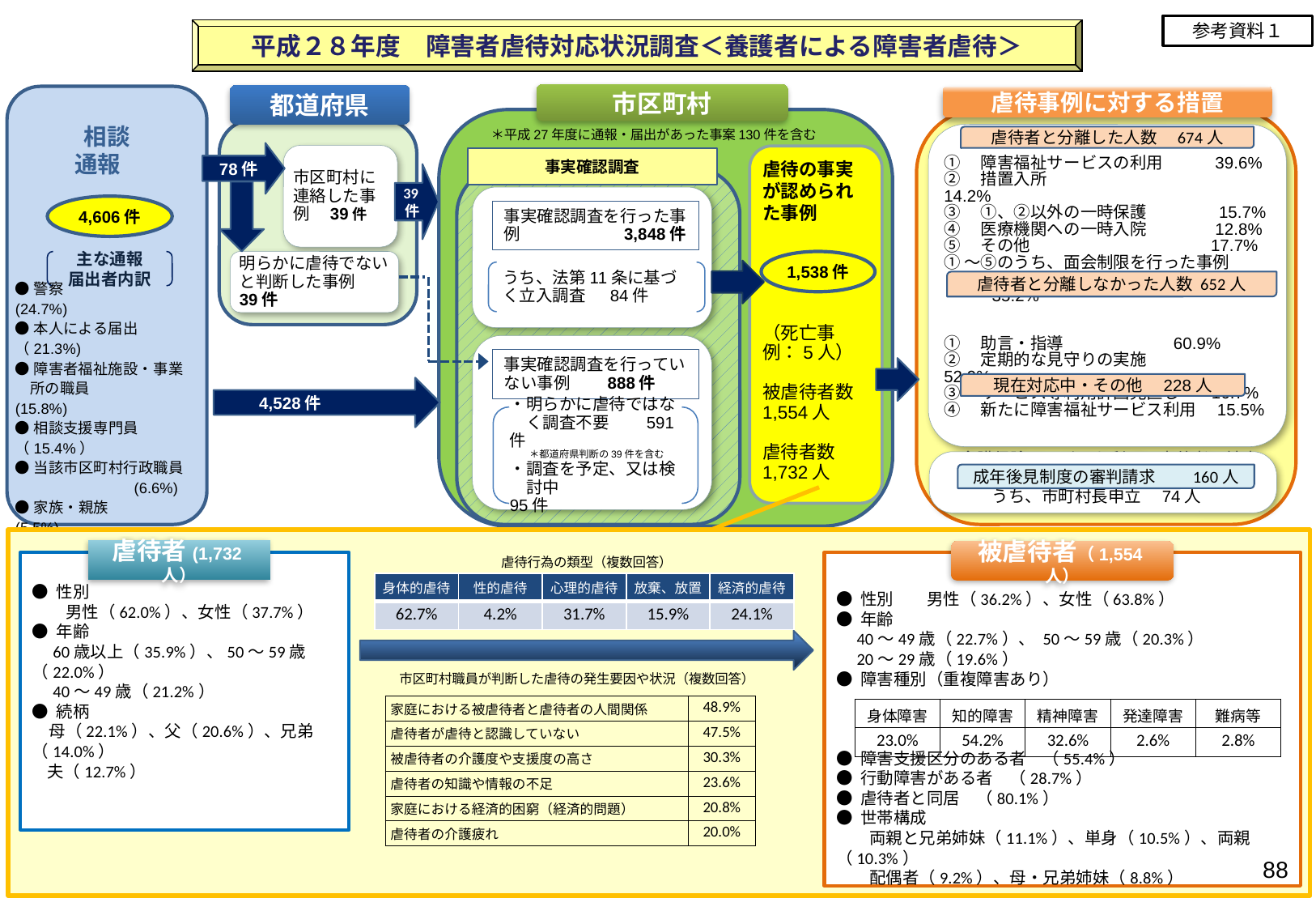

参考資料１
平成２８年度　障害者虐待対応状況調査＜養護者による障害者虐待＞
市区町村
都道府県
虐待事例に対する措置

相談
通報

＊平成27年度に通報・届出があった事案130件を含む

①　障害福祉サービスの利用 　 　  39.6%
②　措置入所　　　　　　　　　　　　    14.2%
③　①、②以外の一時保護　　    　 15.7%
④　医療機関への一時入院　　    　12.8%
⑤　その他                 　　　　　    　17.7%
①～⑤のうち、面会制限を行った事例
　　　　　　　　　　　　　　　　　　　　  　 35.2%

①　助言・指導                             60.9%
②　定期的な見守りの実施　　　　　 52.9%
③　サービス等利用計画見直し   　16.7%
④　新たに障害福祉サービス利用　15.5%

　介護保険サービスを利用、虐待者・被虐待者の転居、入院中等
虐待者と分離した人数　674人
78件
市区町村に連絡した事例　39件

虐待の事実が認められた事例

（死亡事例：5人）

被虐待者数
1,554人

虐待者数
1,732人

事実確認調査
39件

4,606件
事実確認調査を行った事例　　　　　　3,848件
明らかに虐待でないと判断した事例　39件
主な通報
届出者内訳
1,538件

うち、法第11条に基づく立入調査　 84件
虐待者と分離しなかった人数 652人
●警察　  　　　　　  (24.7%)
●本人による届出 （21.3%)
●障害者福祉施設・事業
　所の職員　　　　　(15.8%)
●相談支援専門員（15.4%）
●当該市区町村行政職員
                            (6.6%)
●家族・親族 　　　　(5.5%)

事実確認調査を行っていない事例　　888件

現在対応中・その他　228人
　　4,528件
・明らかに虐待ではな
　く調査不要　　591件
　　＊都道府県判断の39件を含む
・調査を予定、又は検
　討中　　　　　　 95件

　　　うち、市町村長申立　74人
成年後見制度の審判請求　　160人

虐待者(1,732人）
被虐待者（1,554人）
虐待行為の類型（複数回答）
● 性別
　　男性（62.0%）、女性（37.7%）
● 年齢
　60歳以上（35.9%）、50～59歳（22.0%）
　40～49歳（21.2%）
● 続柄
　母（22.1%）、父（20.6%）、兄弟（14.0%）
   夫（12.7%）

● 性別　　男性（36.2%）、女性（63.8%）
● 年齢
　40～49歳（22.7%）、 50～59歳（20.3%）
　20～29歳（19.6%）
● 障害種別（重複障害あり）

● 障害支援区分のある者　（55.4%）
● 行動障害がある者　（28.7%）
● 虐待者と同居　（80.1%）
● 世帯構成
　　両親と兄弟姉妹（11.1%）、単身（10.5%）、両親（10.3%）
　　配偶者（9.2%）、母・兄弟姉妹（8.8%）

| 身体的虐待 | 性的虐待 | 心理的虐待 | 放棄、放置 | 経済的虐待 |
| --- | --- | --- | --- | --- |
| 62.7% | 4.2% | 31.7% | 15.9% | 24.1% |

市区町村職員が判断した虐待の発生要因や状況（複数回答）
| 家庭における被虐待者と虐待者の人間関係 | 48.9% |
| --- | --- |
| 虐待者が虐待と認識していない | 47.5% |
| 被虐待者の介護度や支援度の高さ | 30.3% |
| 虐待者の知識や情報の不足 | 23.6% |
| 家庭における経済的困窮（経済的問題） | 20.8% |
| 虐待者の介護疲れ | 20.0% |
| 身体障害 | 知的障害 | 精神障害 | 発達障害 | 難病等 |
| --- | --- | --- | --- | --- |
| 23.0% | 54.2% | 32.6% | 2.6% | 2.8% |
88